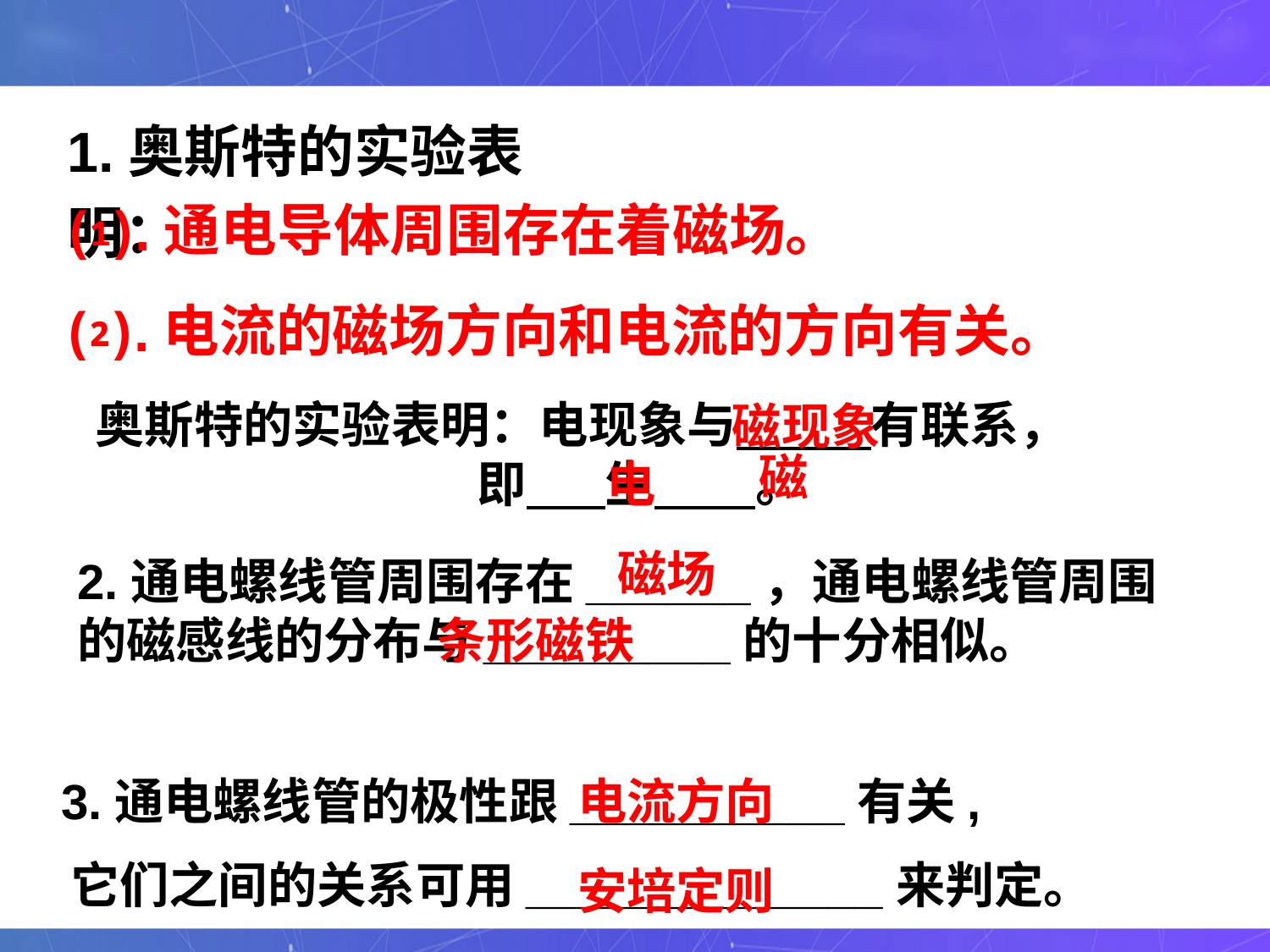

1.奥斯特的实验表明：
⑴.通电导体周围存在着磁场。
⑵.电流的磁场方向和电流的方向有关。
奥斯特的实验表明：电现象与            有联系，
                                 即       生         。
磁现象
磁
电
磁场
2.通电螺线管周围存在______，通电螺线管周围的磁感线的分布与_________的十分相似。
条形磁铁
 3.通电螺线管的极性跟__________有关,
 它们之间的关系可用_____________来判定。
电流方向
安培定则